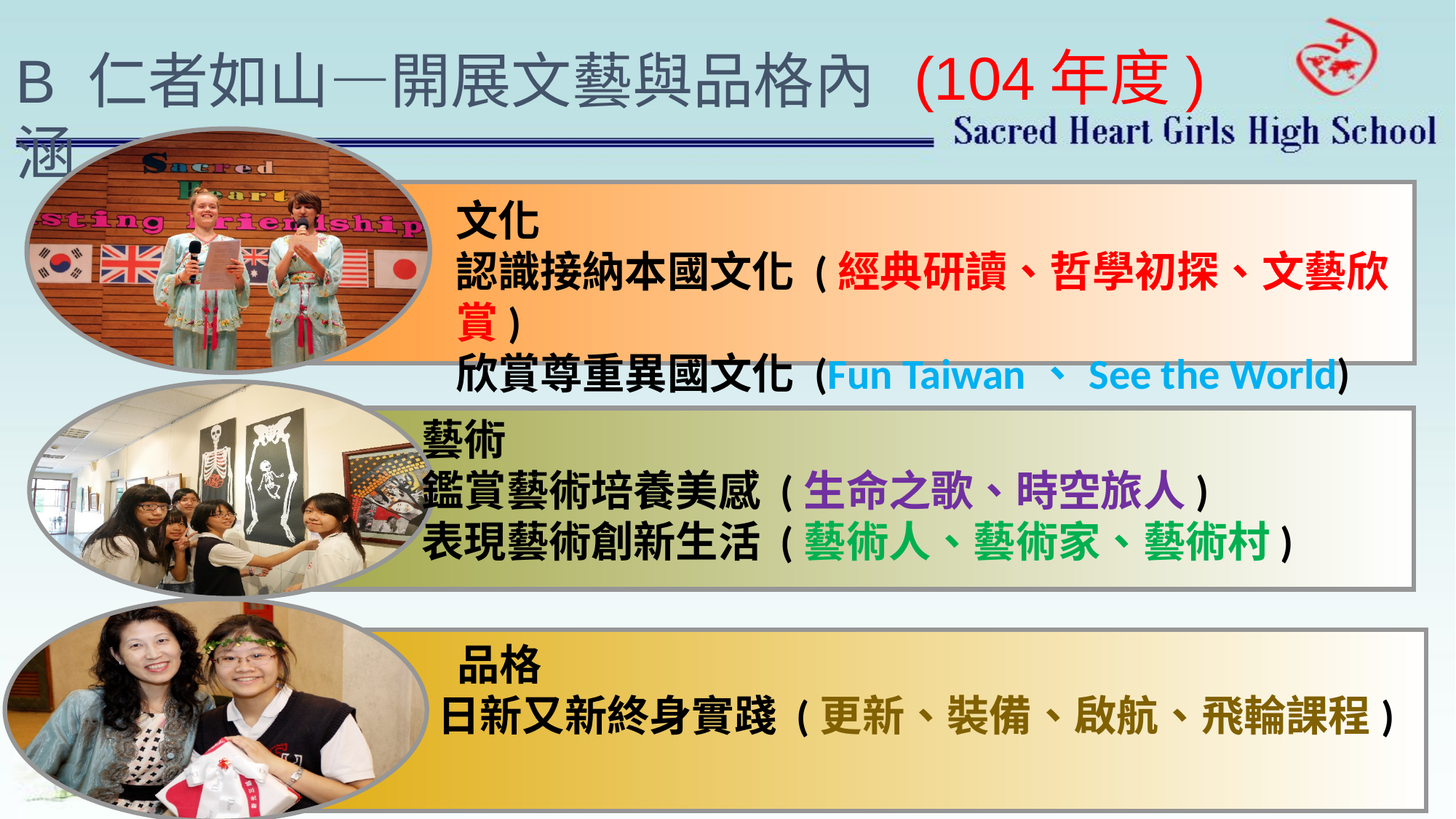

(104年度)
B 仁者如山—開展文藝與品格內涵

文化
認識接納本國文化 (經典研讀、哲學初探、文藝欣賞)
欣賞尊重異國文化 (Fun Taiwan、See the World)

藝術
鑑賞藝術培養美感 (生命之歌、時空旅人)
表現藝術創新生活 (藝術人、藝術家、藝術村)

 品格
日新又新終身實踐 (更新、裝備、啟航、飛輪課程)